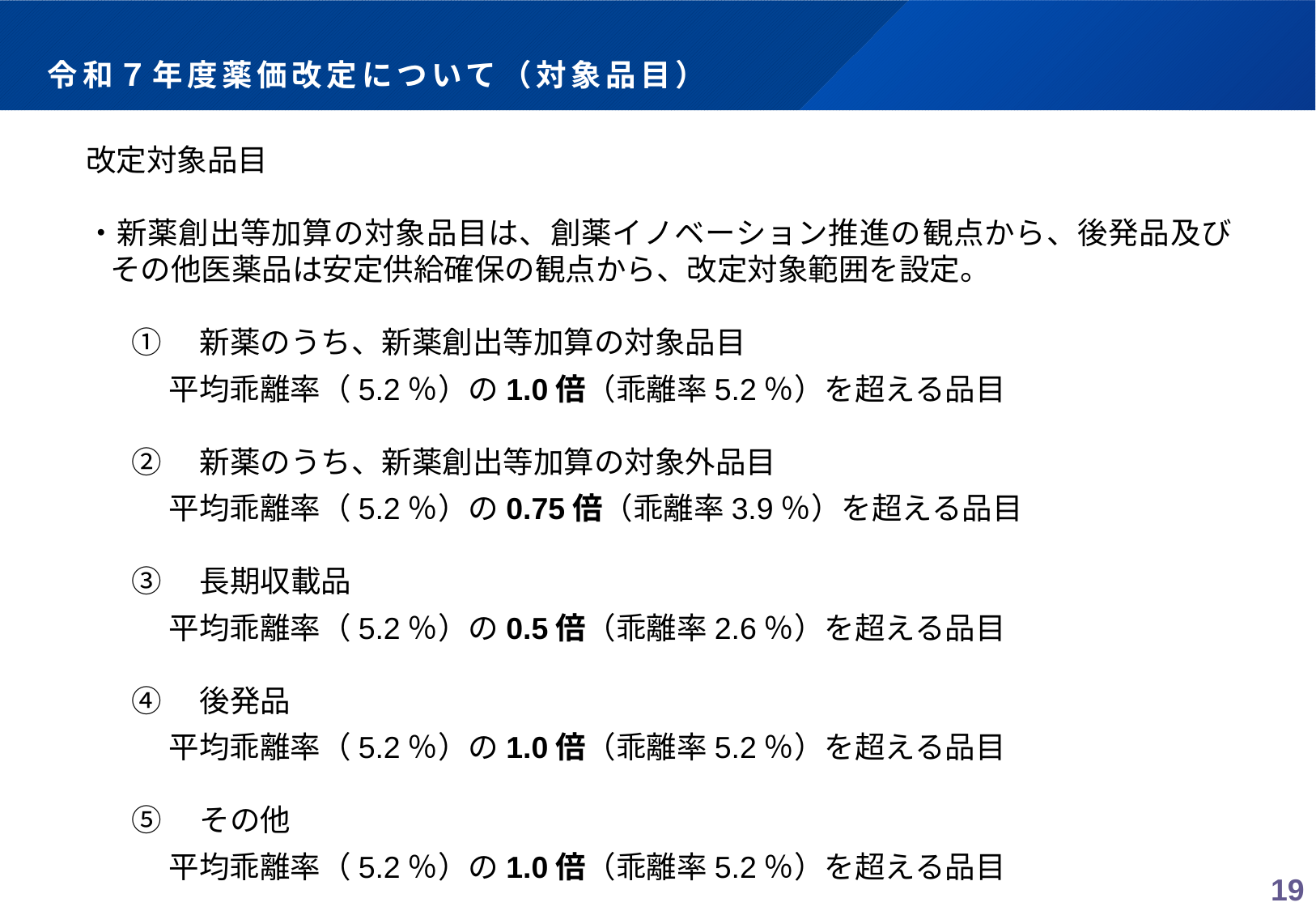

# 令和７年度薬価改定について（対象品目）
改定対象品目

・新薬創出等加算の対象品目は、創薬イノベーション推進の観点から、後発品及びその他医薬品は安定供給確保の観点から、改定対象範囲を設定。

①　新薬のうち、新薬創出等加算の対象品目
平均乖離率（5.2％）の1.0倍（乖離率5.2％）を超える品目

②　新薬のうち、新薬創出等加算の対象外品目
平均乖離率（5.2％）の0.75倍（乖離率3.9％）を超える品目

③　長期収載品
平均乖離率（5.2％）の0.5倍（乖離率2.6％）を超える品目

④　後発品
平均乖離率（5.2％）の1.0倍（乖離率5.2％）を超える品目

⑤　その他
平均乖離率（5.2％）の1.0倍（乖離率5.2％）を超える品目
19